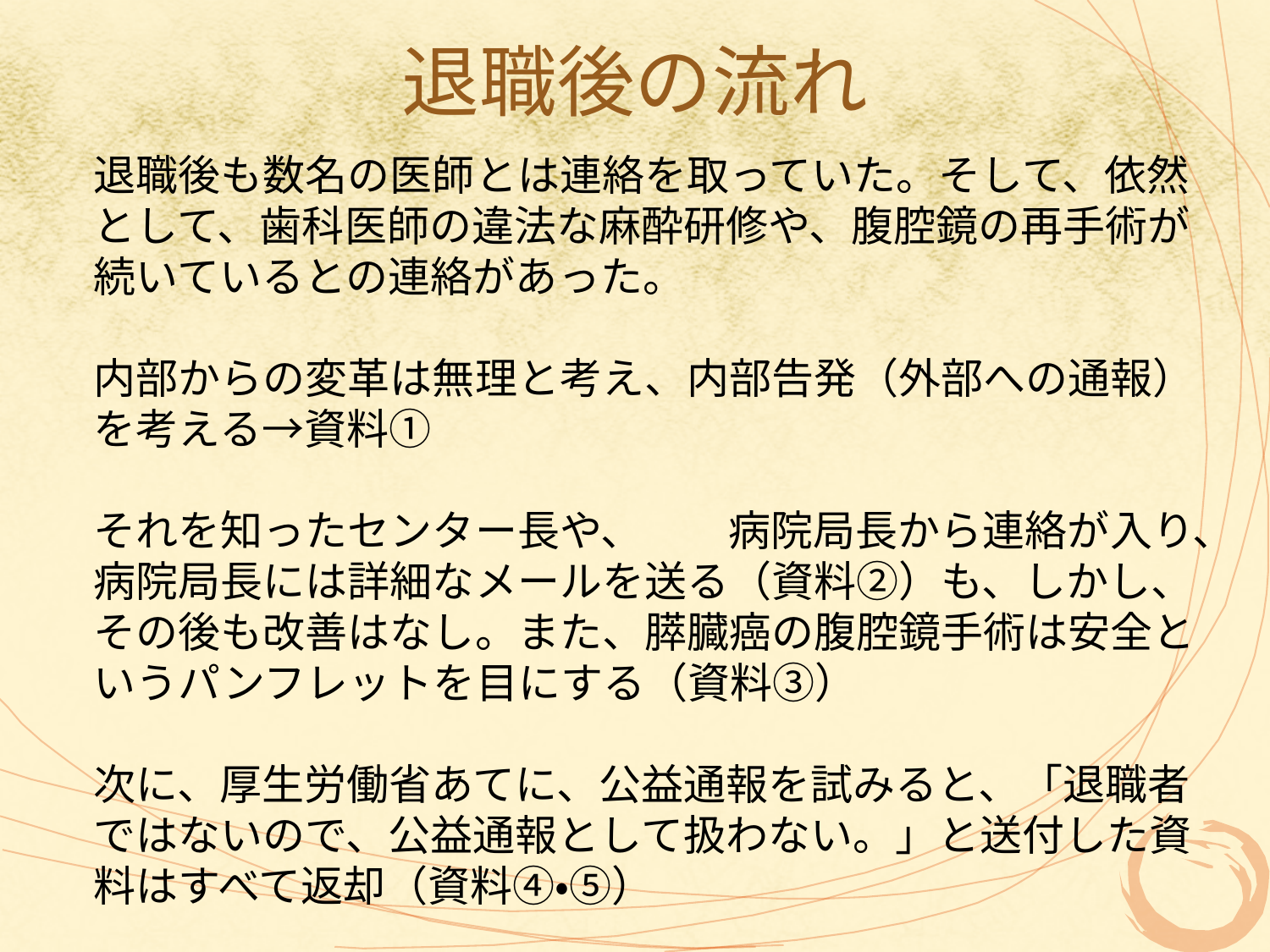

# 退職後の流れ
退職後も数名の医師とは連絡を取っていた。そして、依然として、歯科医師の違法な麻酔研修や、腹腔鏡の再手術が続いているとの連絡があった。

内部からの変革は無理と考え、内部告発（外部への通報）を考える→資料①

それを知ったセンター長や、	病院局長から連絡が入り、病院局長には詳細なメールを送る（資料②）も、しかし、その後も改善はなし。また、膵臓癌の腹腔鏡手術は安全というパンフレットを目にする（資料③）

次に、厚生労働省あてに、公益通報を試みると、「退職者ではないので、公益通報として扱わない。」と送付した資料はすべて返却（資料④・⑤）